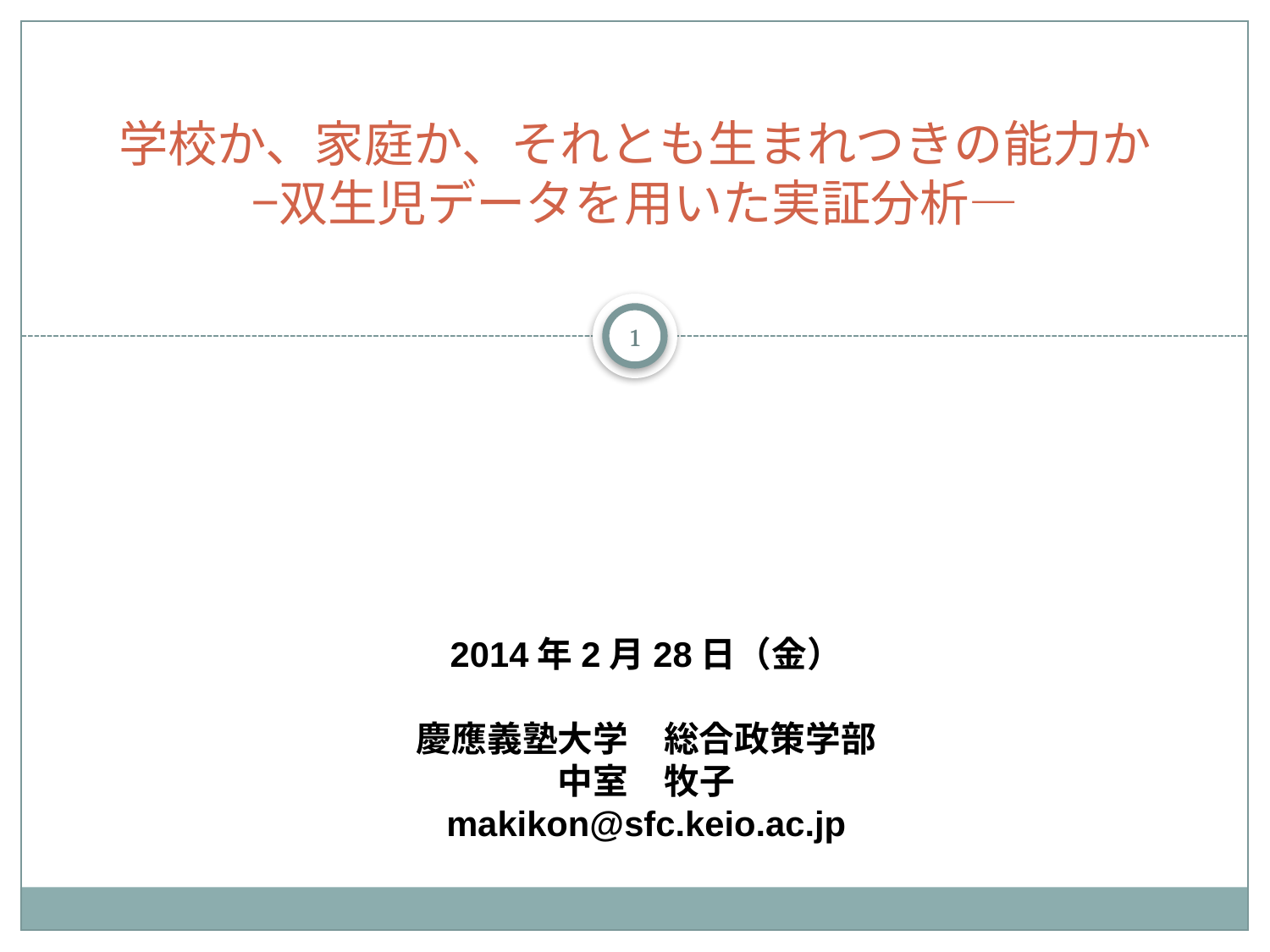

# 学校か、家庭か、それとも生まれつきの能力か −双生児データを用いた実証分析―
1
2014年2月28日（金）

慶應義塾大学　総合政策学部
中室　牧子
makikon@sfc.keio.ac.jp